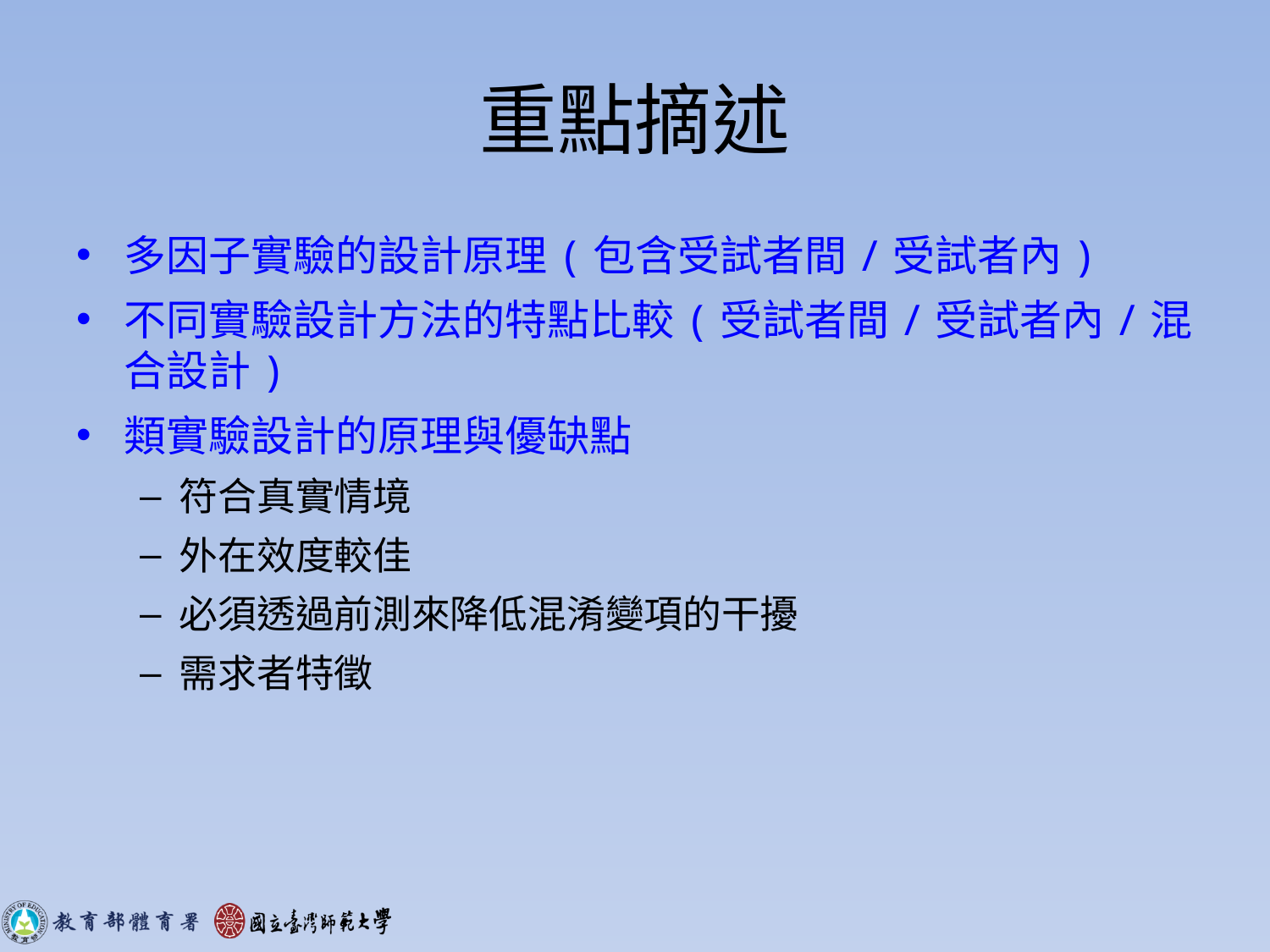

# 重點摘述
多因子實驗的設計原理(包含受試者間/受試者內)
不同實驗設計方法的特點比較(受試者間/受試者內/混合設計)
類實驗設計的原理與優缺點
符合真實情境
外在效度較佳
必須透過前測來降低混淆變項的干擾
需求者特徵